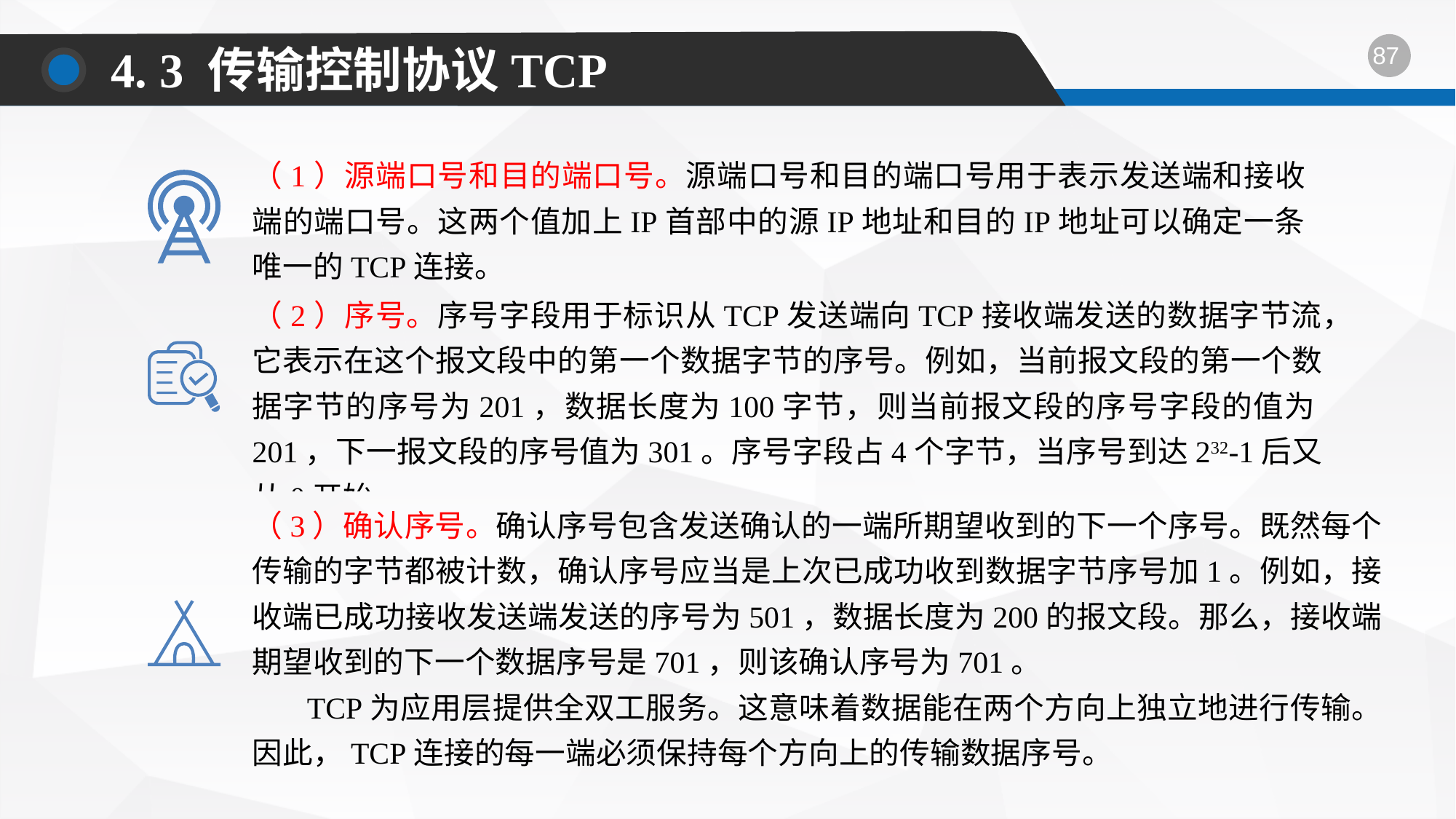

4. 3 传输控制协议TCP
（1）源端口号和目的端口号。源端口号和目的端口号用于表示发送端和接收端的端口号。这两个值加上IP首部中的源IP地址和目的IP地址可以确定一条唯一的TCP连接。

（2）序号。序号字段用于标识从TCP发送端向TCP接收端发送的数据字节流，它表示在这个报文段中的第一个数据字节的序号。例如，当前报文段的第一个数据字节的序号为201，数据长度为100字节，则当前报文段的序号字段的值为201，下一报文段的序号值为301。序号字段占4个字节，当序号到达232-1后又从0开始。

（3）确认序号。确认序号包含发送确认的一端所期望收到的下一个序号。既然每个传输的字节都被计数，确认序号应当是上次已成功收到数据字节序号加1。例如，接收端已成功接收发送端发送的序号为501，数据长度为200的报文段。那么，接收端期望收到的下一个数据序号是701，则该确认序号为701。
TCP为应用层提供全双工服务。这意味着数据能在两个方向上独立地进行传输。因此，TCP连接的每一端必须保持每个方向上的传输数据序号。